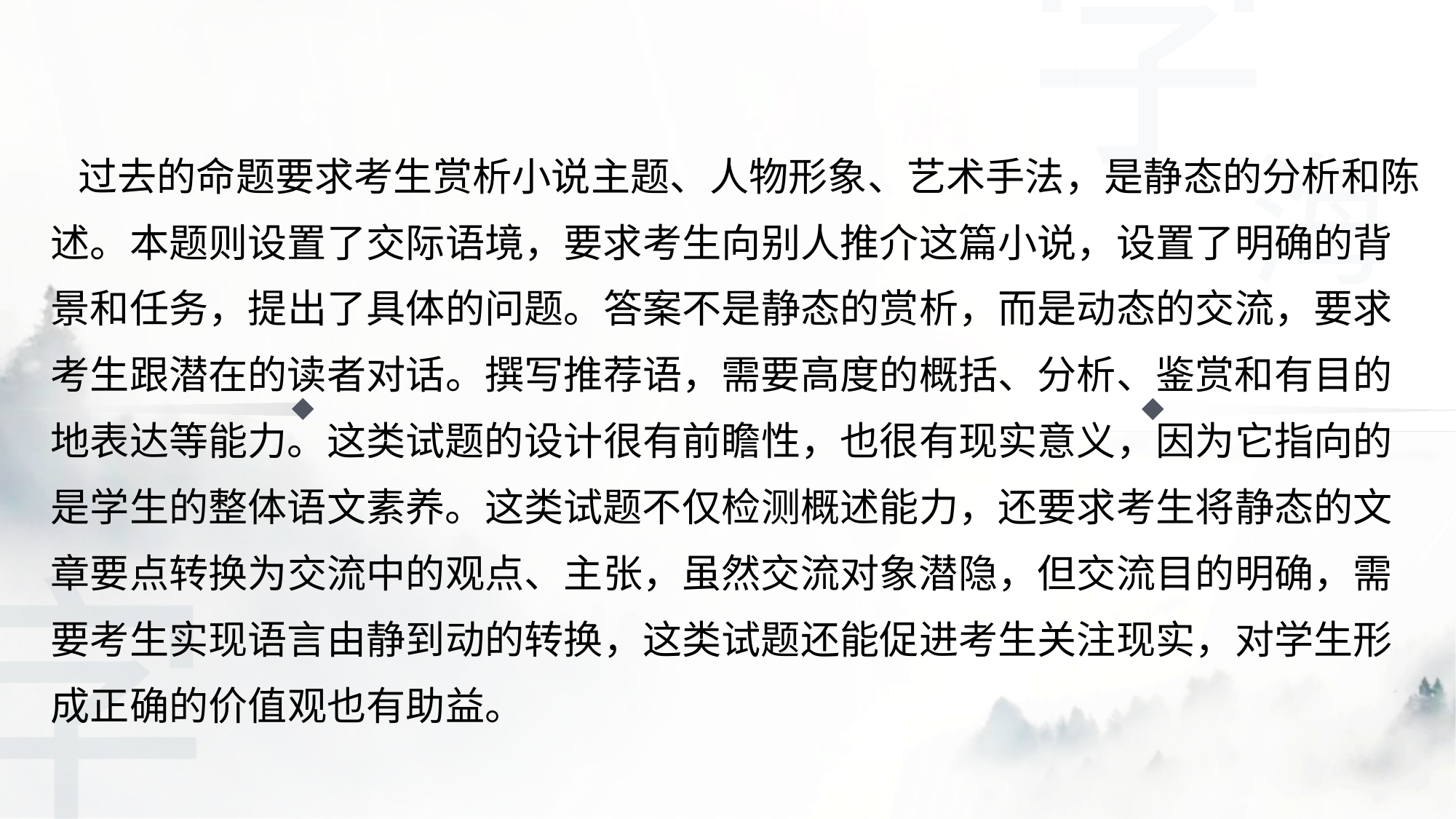

过去的命题要求考生赏析小说主题、人物形象、艺术手法，是静态的分析和陈述。本题则设置了交际语境，要求考生向别人推介这篇小说，设置了明确的背景和任务，提出了具体的问题。答案不是静态的赏析，而是动态的交流，要求考生跟潜在的读者对话。撰写推荐语，需要高度的概括、分析、鉴赏和有目的地表达等能力。这类试题的设计很有前瞻性，也很有现实意义，因为它指向的是学生的整体语文素养。这类试题不仅检测概述能力，还要求考生将静态的文章要点转换为交流中的观点、主张，虽然交流对象潜隐，但交流目的明确，需要考生实现语言由静到动的转换，这类试题还能促进考生关注现实，对学生形成正确的价值观也有助益。